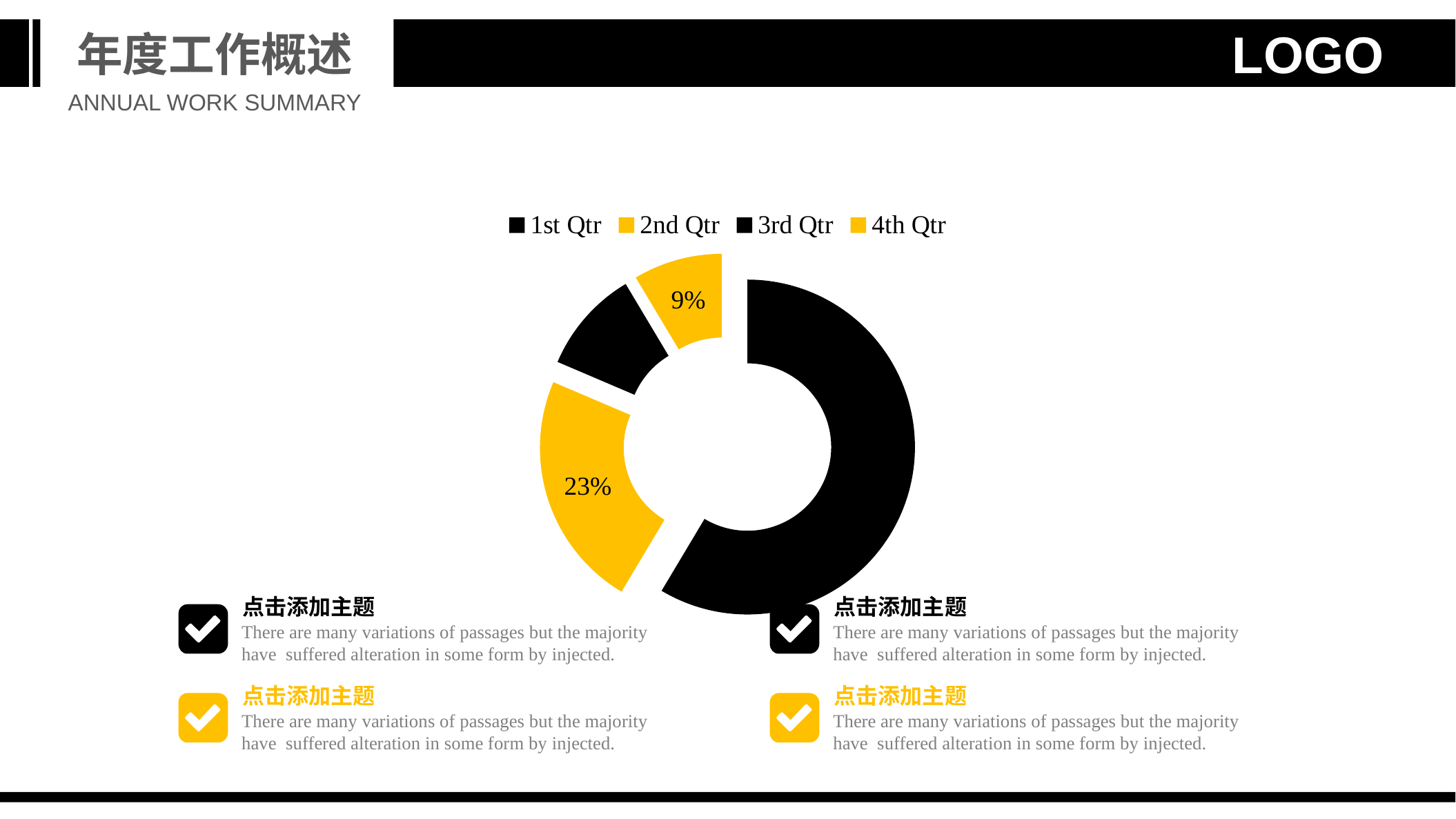

年度工作概述
LOGO
ANNUAL WORK SUMMARY

### Chart

| Category | Sales |
|---|---|
| 1st Qtr | 8.200000000000001 |
| 2nd Qtr | 3.2 |
| 3rd Qtr | 1.4 |
| 4th Qtr | 1.2 |
点击添加主题
There are many variations of passages but the majority have  suffered alteration in some form by injected.
点击添加主题
There are many variations of passages but the majority have  suffered alteration in some form by injected.

点击添加主题
There are many variations of passages but the majority have  suffered alteration in some form by injected.
点击添加主题
There are many variations of passages but the majority have  suffered alteration in some form by injected.